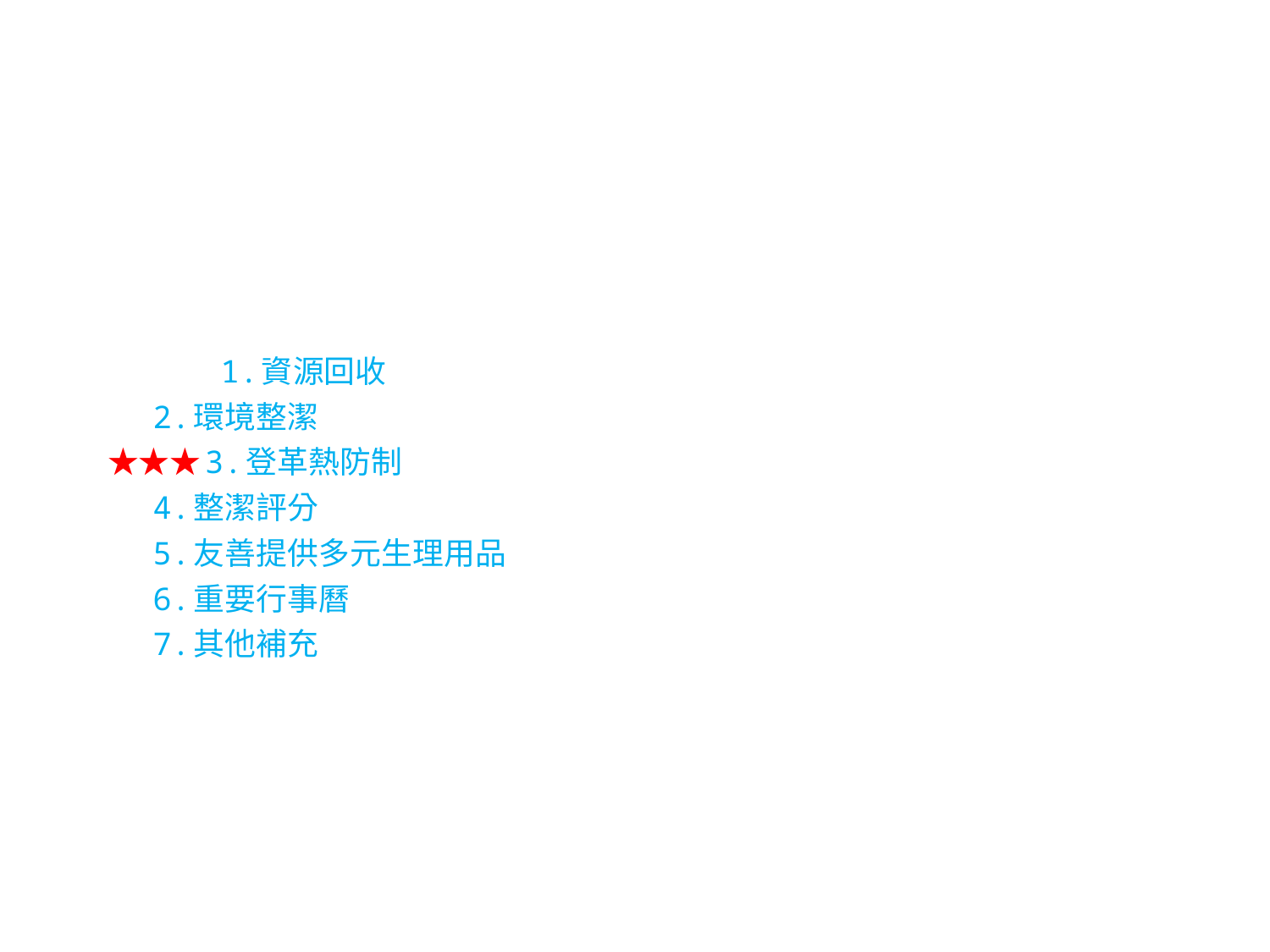

# 1.資源回收 2.環境整潔 ★★★3.登革熱防制 4.整潔評分 5.友善提供多元生理用品 6.重要行事曆 7.其他補充